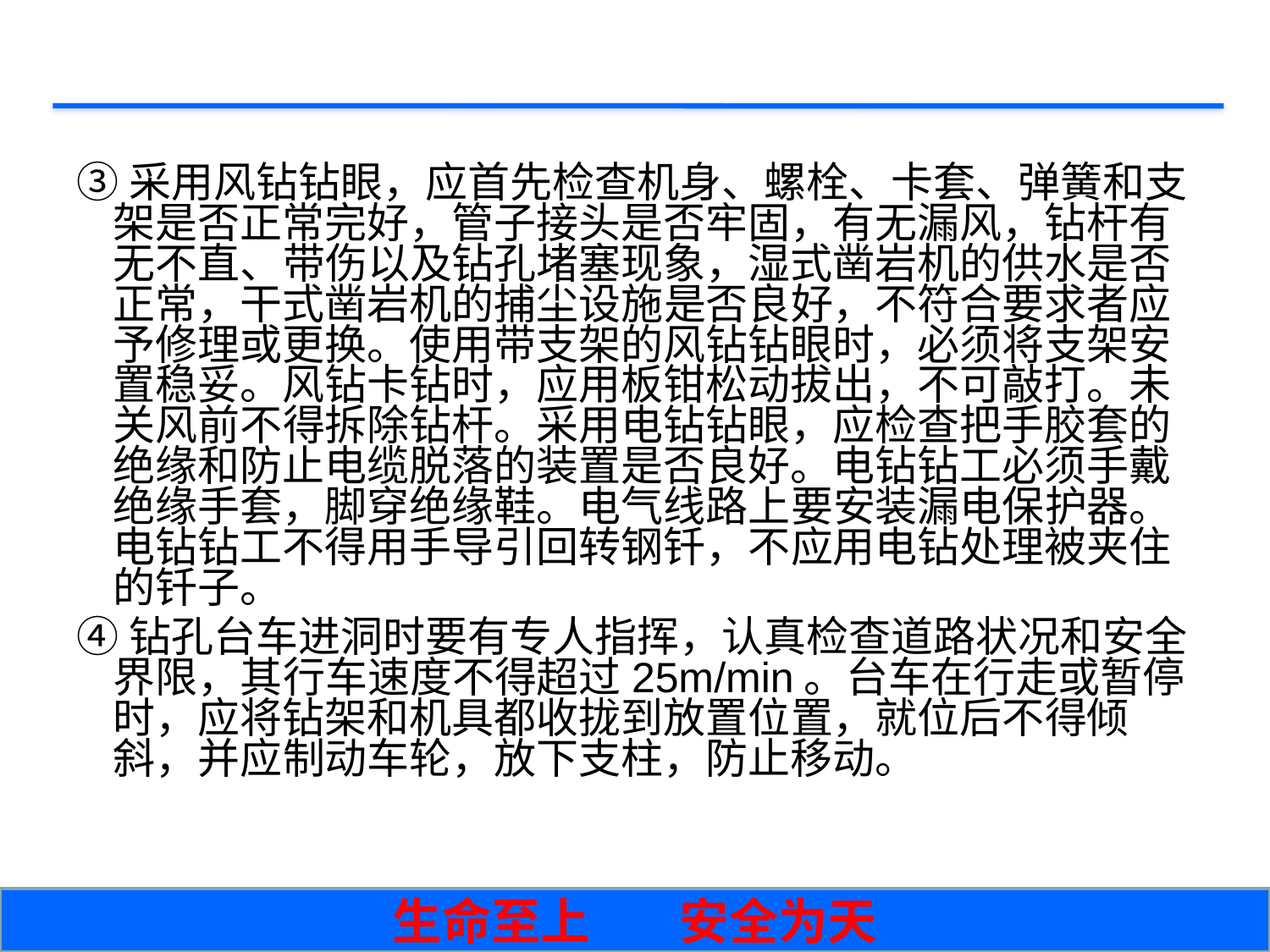

③采用风钻钻眼，应首先检查机身、螺栓、卡套、弹簧和支架是否正常完好，管子接头是否牢固，有无漏风，钻杆有无不直、带伤以及钻孔堵塞现象，湿式凿岩机的供水是否正常，干式凿岩机的捕尘设施是否良好，不符合要求者应予修理或更换。使用带支架的风钻钻眼时，必须将支架安置稳妥。风钻卡钻时，应用板钳松动拔出，不可敲打。未关风前不得拆除钻杆。采用电钻钻眼，应检查把手胶套的绝缘和防止电缆脱落的装置是否良好。电钻钻工必须手戴绝缘手套，脚穿绝缘鞋。电气线路上要安装漏电保护器。电钻钻工不得用手导引回转钢钎，不应用电钻处理被夹住的钎子。
④钻孔台车进洞时要有专人指挥，认真检查道路状况和安全界限，其行车速度不得超过25m/min。台车在行走或暂停时，应将钻架和机具都收拢到放置位置，就位后不得倾斜，并应制动车轮，放下支柱，防止移动。